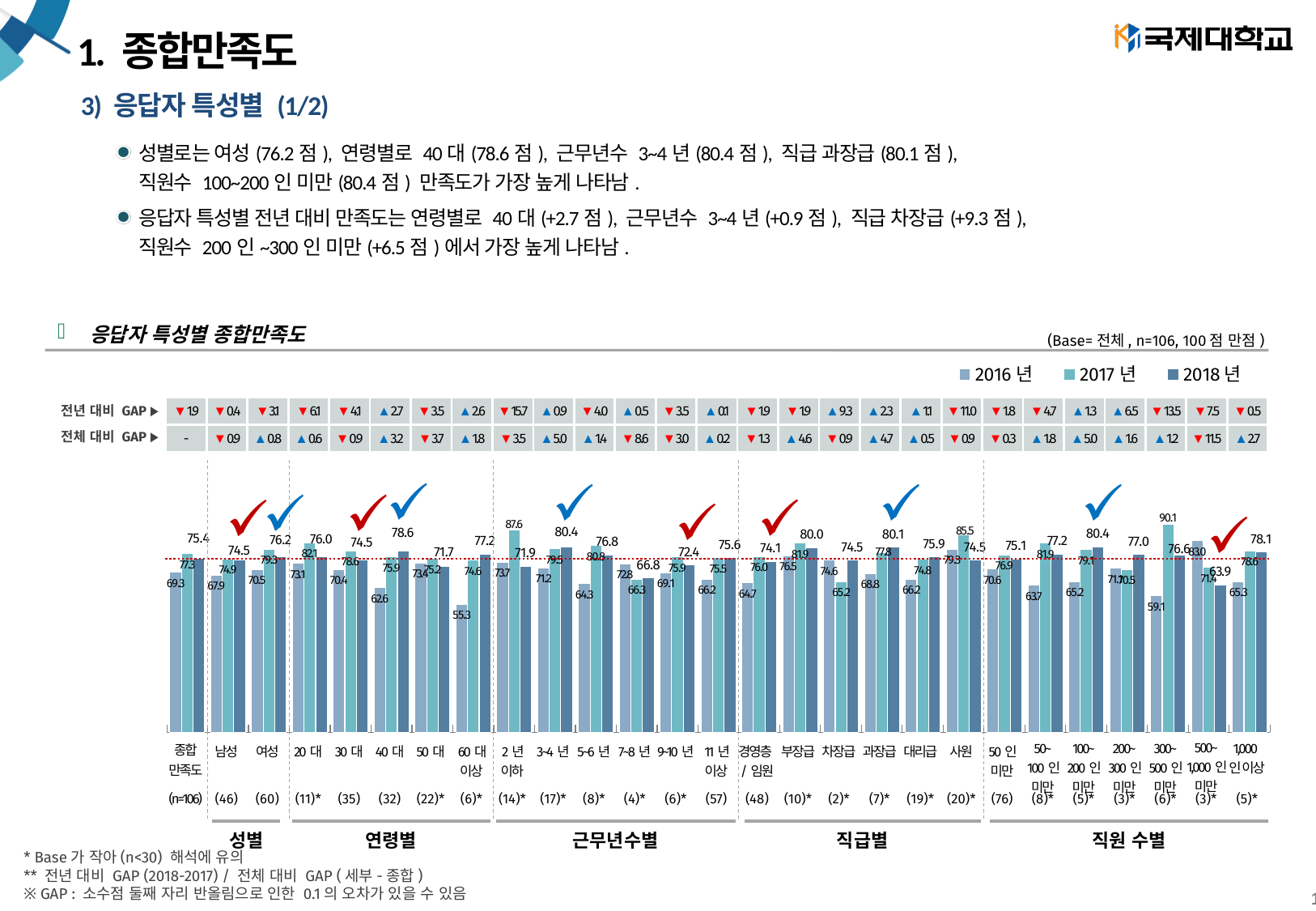

# 1. 종합만족도
3) 응답자 특성별 (1/2)
성별로는 여성(76.2점), 연령별로 40대(78.6점), 근무년수 3~4년(80.4점), 직급 과장급(80.1점),
직원수 100~200인 미만(80.4점) 만족도가 가장 높게 나타남.
응답자 특성별 전년 대비 만족도는 연령별로 40대(+2.7점), 근무년수 3~4년(+0.9점), 직급 차장급(+9.3점),
직원수 200인~300인 미만(+6.5점)에서 가장 높게 나타남.
응답자 특성별 종합만족도
(Base=전체, n=106, 100점 만점)

### Chart

| Category | 2016년 | 2017년 | 2018년 |
|---|---|---|---|
| 전체 | 69.26475688020831 | 77.30607042433536 | 75.44170597484276 |
| 남자 | 67.92032118421052 | 74.92809444444443 | 74.49432744565215 |
| 여자 | 70.4811510813492 | 79.33275449810606 | 76.16802951388891 |
| 20대 | 73.08479721491229 | 82.11683531746031 | 75.9627840909091 |
| 30대 | 70.41915026785713 | 78.55691964285717 | 74.47290178571427 |
| 40대 | 62.61695337719298 | 75.89074926900585 | 78.5676920572917 |
| 50대 | 73.36805427083333 | 75.2002043269231 | 71.70276988636364 |
| 60대 이상 | 55.34721520833334 | 74.61688541666668 | 77.17526041666667 |
| 2년 이하 | 73.66126925925926 | 87.56509722222222 | 71.93061755952382 |
| 3~4년 | 71.21296152777776 | 79.46586622807017 | 80.36617647058826 |
| 5~6년 | 64.28820375000001 | 80.79191220238094 | 76.75670572916667 |
| 7~8년 | 72.84721658333333 | 66.26266826923076 | 66.81171875 |
| 9~10년 | 69.10880701388889 | 75.92867034313724 | 72.40182291666666 |
| 11년 이상 | 66.21031163690475 | 75.5378301056338 | 75.57641630116959 |
| 경영층/임원 | 64.74536484375 | 76.02832414215686 | 74.06991102430557 |
| 부장급 | 76.520830625 | 81.86601466049382 | 79.97145833333333 |
| 차장급 | 74.58333354166666 | 65.200234375 | 74.51484375 |
| 과장급 | 68.75000549242424 | 77.77991477272728 | 80.13437499999999 |
| 대리급(계장/주임급) | 66.2072705448718 | 74.80626918859649 | 75.89015899122808 |
| 사원 | 79.292536328125 | 85.54621527777778 | 74.49335937499998 |
| 50인 미만 | 70.59523488095239 | 76.86409226190477 | 75.06267132675437 |
| 50인~100인 미만 | 63.73264447916667 | 81.90736111111111 | 77.21829427083334 |
| 100인~200인 미만 | 65.23612225 | 79.1003125 | 80.39010416666667 |
| 200인~300인 미만 | 71.05904125 | 70.45725 | 76.95972222222223 |
| 300인~500인 미만 | 59.07985500000001 | 90.11229166666668 | 76.56831597222224 |
| 500인~1,000인 미만 | 82.986125625 | 71.38971354166667 | 63.859722222222224 |
| 1,000인 이상 | 65.27779375 | 78.6202380952381 | 78.09854166666666 |
| ▼1.9 | ▼0.4 | ▼3.1 | ▼6.1 | ▼4.1 | ▲2.7 | ▼3.5 | ▲2.6 | ▼15.7 | ▲0.9 | ▼4.0 | ▲0.5 | ▼3.5 | ▲0.1 | ▼1.9 | ▼1.9 | ▲9.3 | ▲2.3 | ▲1.1 | ▼11.0 | ▼1.8 | ▼4.7 | ▲1.3 | ▲6.5 | ▼13.5 | ▼7.5 | ▼0.5 |
| --- | --- | --- | --- | --- | --- | --- | --- | --- | --- | --- | --- | --- | --- | --- | --- | --- | --- | --- | --- | --- | --- | --- | --- | --- | --- | --- |
| - | ▼0.9 | ▲0.8 | ▲0.6 | ▼0.9 | ▲3.2 | ▼3.7 | ▲1.8 | ▼3.5 | ▲5.0 | ▲1.4 | ▼8.6 | ▼3.0 | ▲0.2 | ▼1.3 | ▲4.6 | ▼0.9 | ▲4.7 | ▲0.5 | ▼0.9 | ▼0.3 | ▲1.8 | ▲5.0 | ▲1.6 | ▲1.2 | ▼11.5 | ▲2.7 |
전년 대비 GAP ▶
전체 대비 GAP ▶

| 종합 만족도 | 남성 | 여성 | 20대 | 30대 | 40대 | 50대 | 60대 이상 | 2년 이하 | 3~4년 | 5~6년 | 7~8년 | 9~10년 | 11년 이상 | 경영층/임원 | 부장급 | 차장급 | 과장급 | 대리급 | 사원 | 50인 미만 | 50~ 100인 미만 | 100~ 200인 미만 | 200~ 300인 미만 | 300~ 500인 미만 | 500~ 1,000인 미만 | 1,000인 이상 |
| --- | --- | --- | --- | --- | --- | --- | --- | --- | --- | --- | --- | --- | --- | --- | --- | --- | --- | --- | --- | --- | --- | --- | --- | --- | --- | --- |
| (n=106) | (46) | (60) | (11)\* | (35) | (32) | (22)\* | (6)\* | (14)\* | (17)\* | (8)\* | (4)\* | (6)\* | (57) | (48) | (10)\* | (2)\* | (7)\* | (19)\* | (20)\* | (76) | (8)\* | (5)\* | (3)\* | (6)\* | (3)\* | (5)\* |
| 성별 |
| --- |
| 연령별 |
| --- |
| 근무년수별 |
| --- |
| 직급별 |
| --- |
| 직원 수별 |
| --- |
* Base가 작아(n<30) 해석에 유의
** 전년 대비 GAP (2018-2017) / 전체 대비 GAP (세부-종합)
※ GAP : 소수점 둘째 자리 반올림으로 인한 0.1의 오차가 있을 수 있음